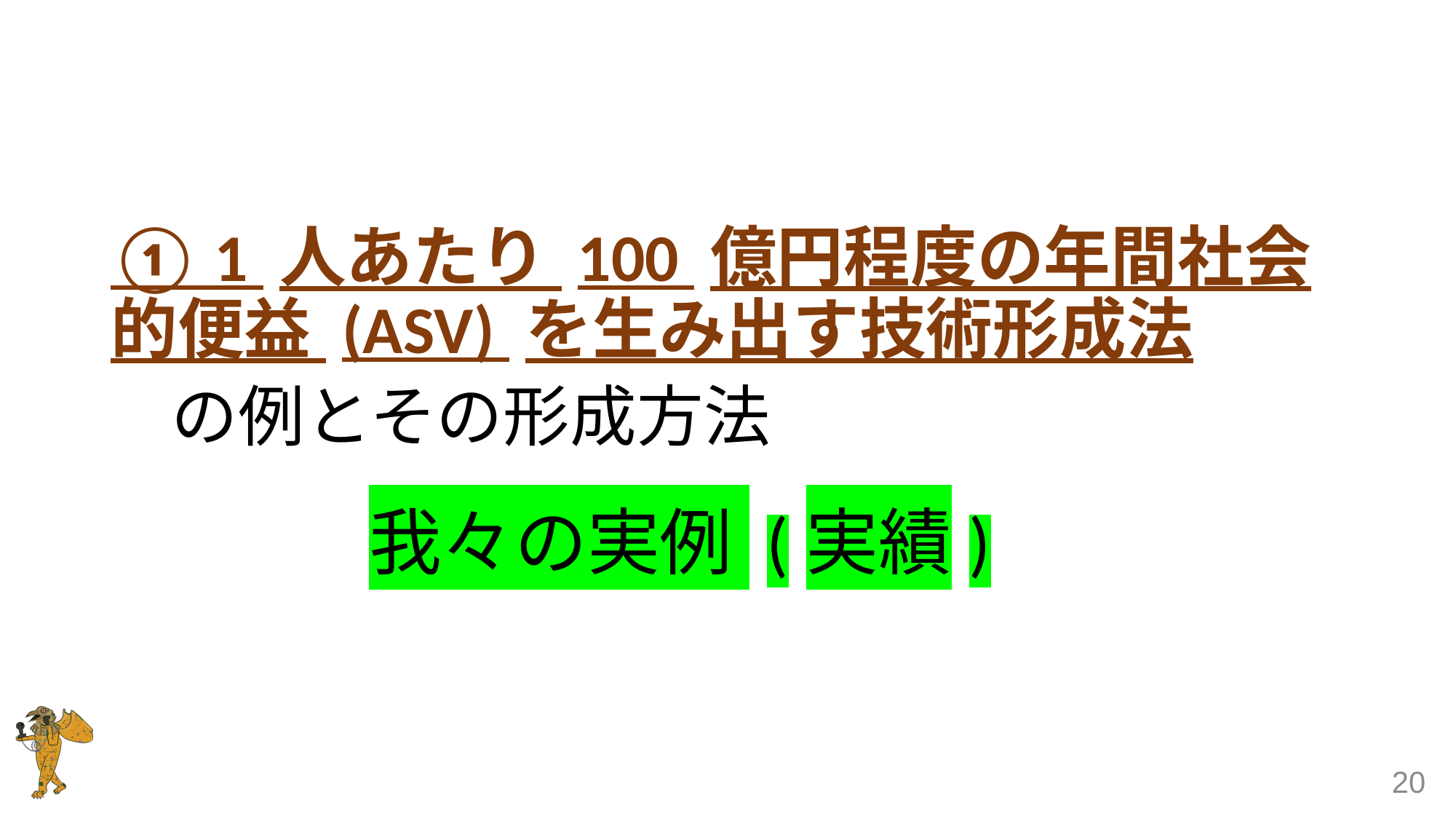

① 1 人あたり 100 億円程度の年間社会的便益 (ASV) を生み出す技術形成法
   の例とその形成方法
我々の実例 (実績)
20